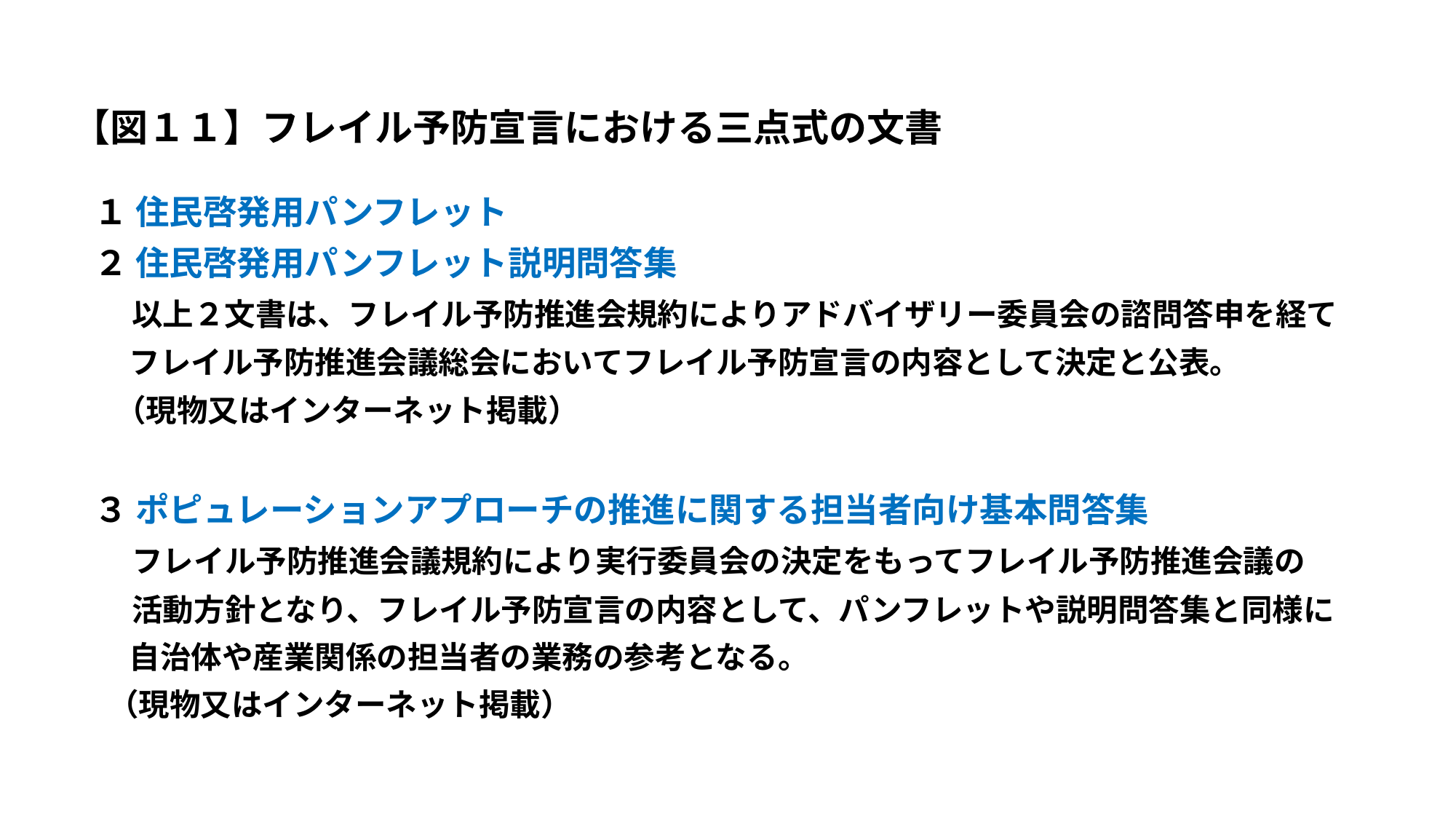

# 【図１１】フレイル予防宣言における三点式の文書
１ 住民啓発用パンフレット
２ 住民啓発用パンフレット説明問答集
    以上２文書は、フレイル予防推進会規約によりアドバイザリー委員会の諮問答申を経て
    フレイル予防推進会議総会においてフレイル予防宣言の内容として決定と公表。
  （現物又はインターネット掲載）

３ ポピュレーションアプローチの推進に関する担当者向け基本問答集
    フレイル予防推進会議規約により実行委員会の決定をもってフレイル予防推進会議の
　 活動方針となり、フレイル予防宣言の内容として、パンフレットや説明問答集と同様に
    自治体や産業関係の担当者の業務の参考となる。
 （現物又はインターネット掲載）